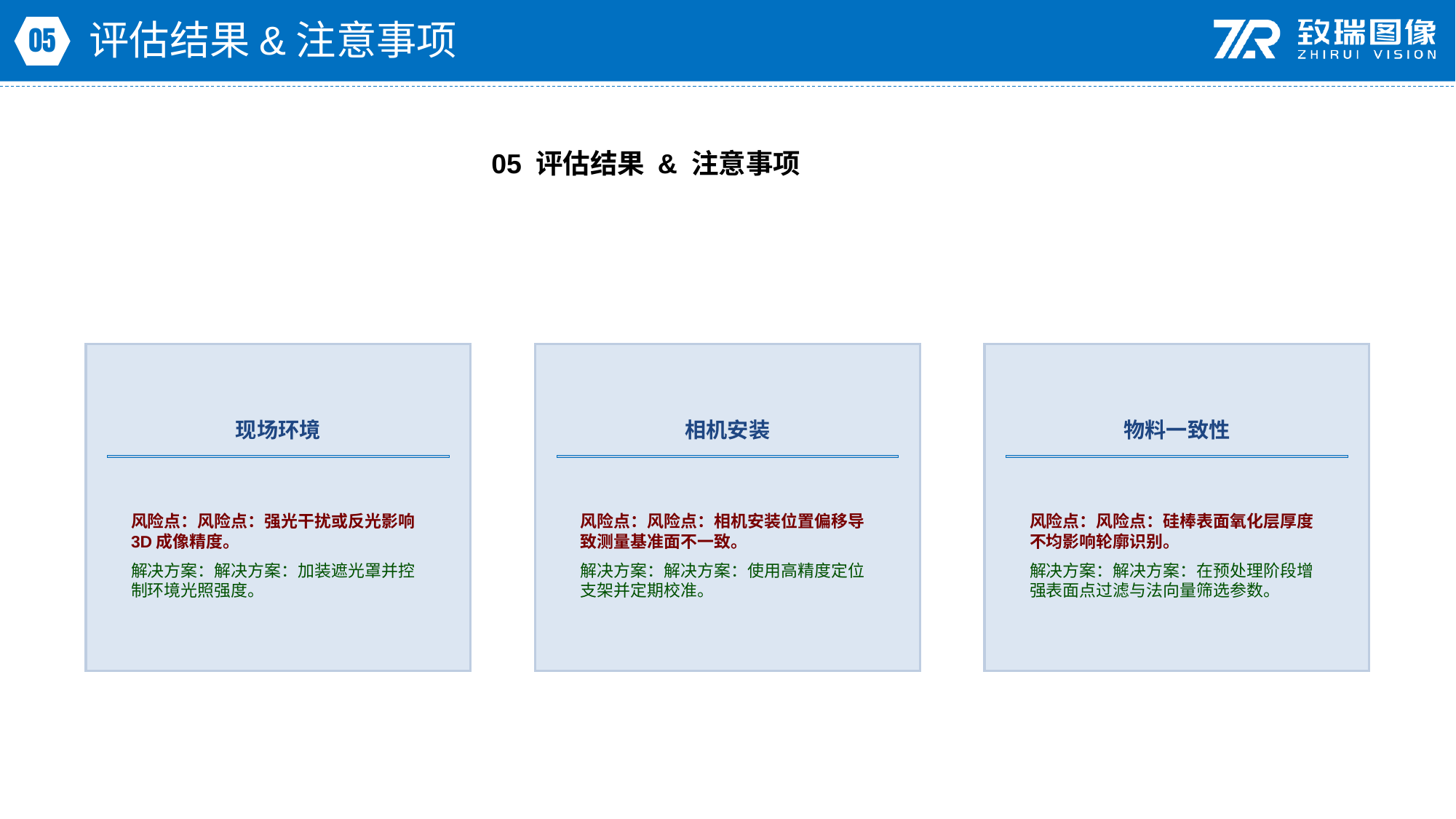

评估结果&注意事项
05

05 评估结果 & 注意事项

现场环境

相机安装

物料一致性

风险点：风险点：强光干扰或反光影响3D成像精度。
解决方案：解决方案：加装遮光罩并控制环境光照强度。

风险点：风险点：相机安装位置偏移导致测量基准面不一致。
解决方案：解决方案：使用高精度定位支架并定期校准。

风险点：风险点：硅棒表面氧化层厚度不均影响轮廓识别。
解决方案：解决方案：在预处理阶段增强表面点过滤与法向量筛选参数。